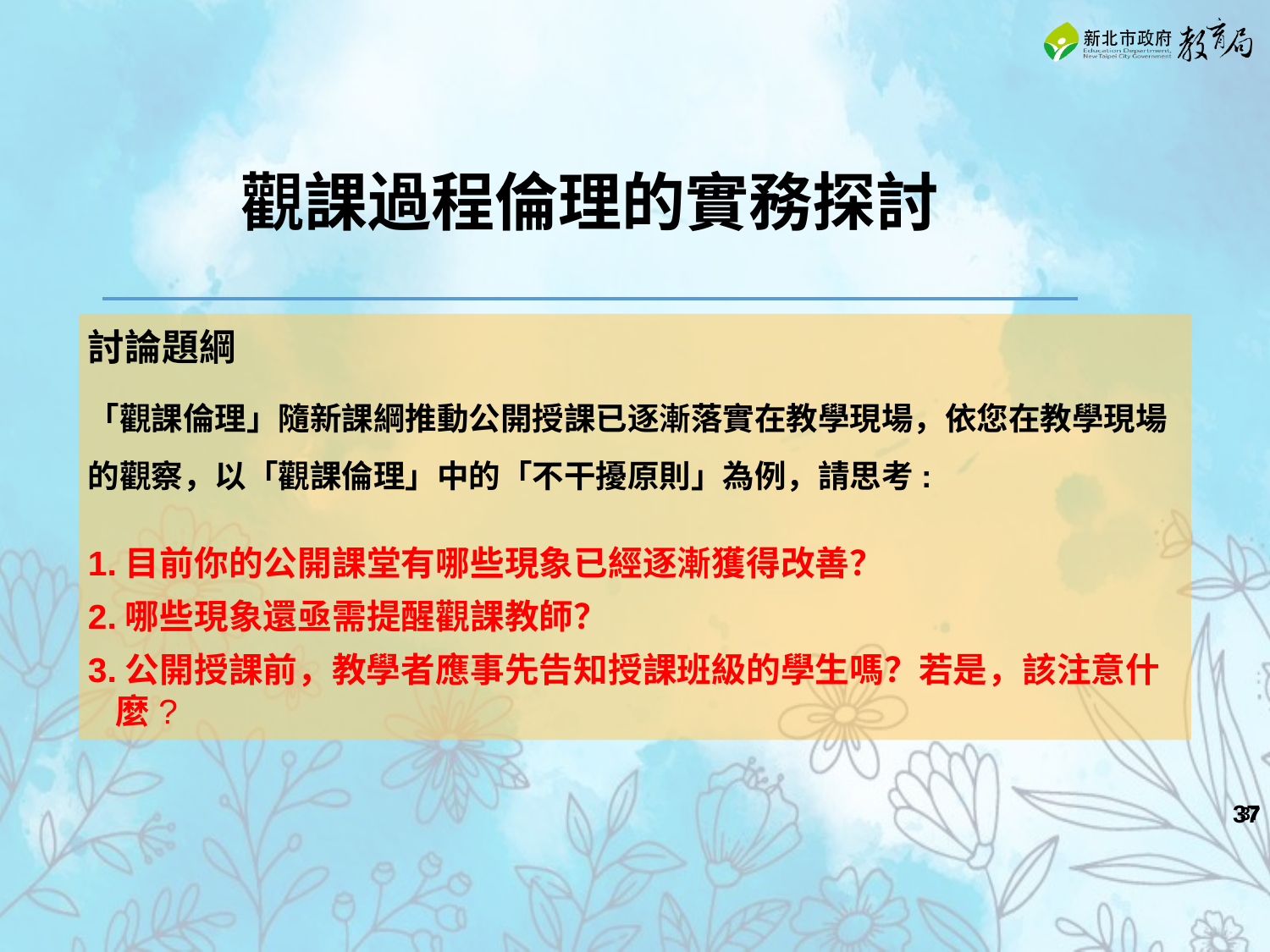

觀課過程倫理的實務探討
討論題綱
「觀課倫理」隨新課綱推動公開授課已逐漸落實在教學現場，依您在教學現場的觀察，以「觀課倫理」中的「不干擾原則」為例，請思考:

1.目前你的公開課堂有哪些現象已經逐漸獲得改善？
2.哪些現象還亟需提醒觀課教師？
3.公開授課前，教學者應事先告知授課班級的學生嗎？若是，該注意什麼?
37
37